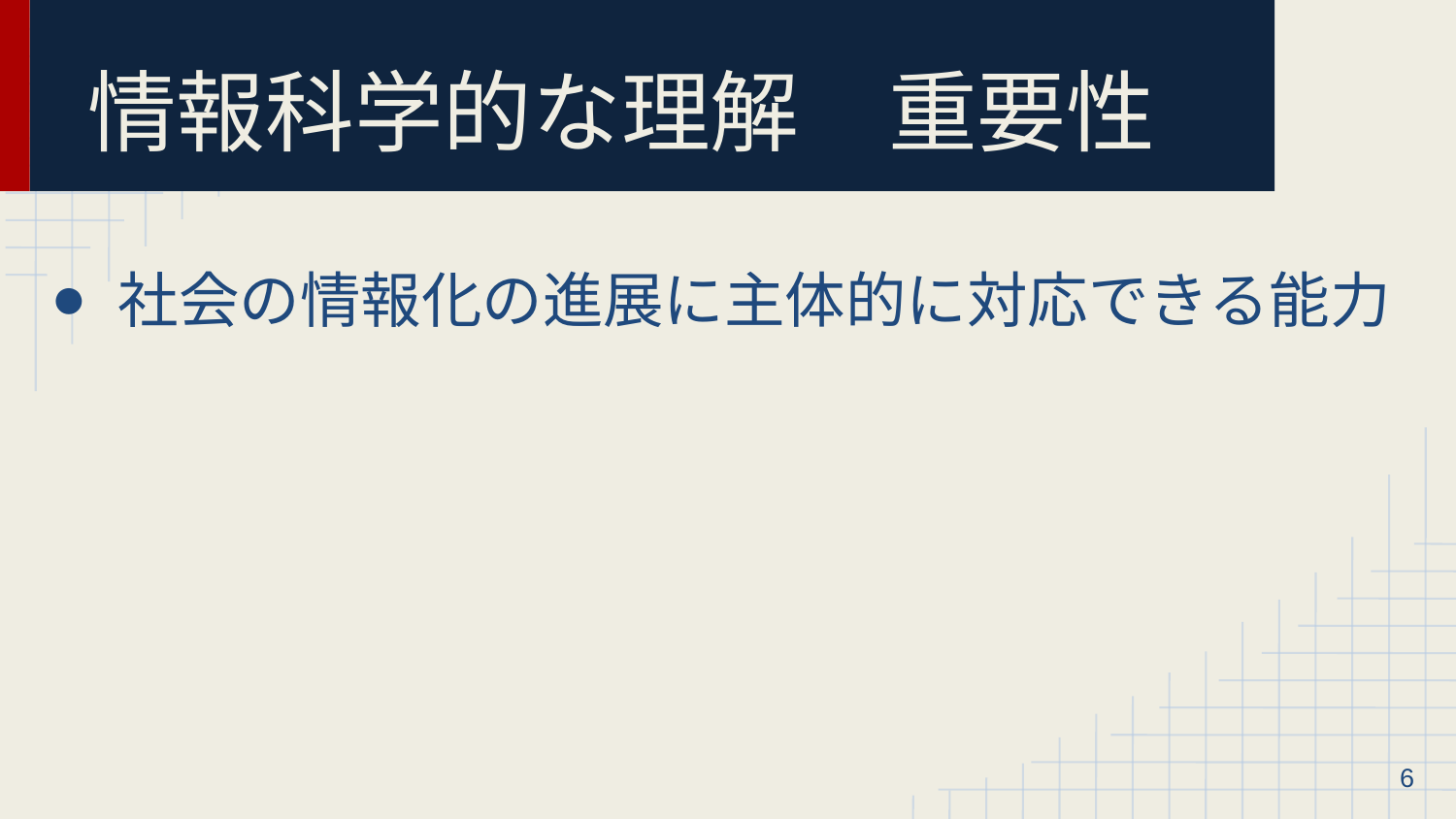

# 情報科学的な理解　重要性

社会の情報化の進展に主体的に対応できる能力
6